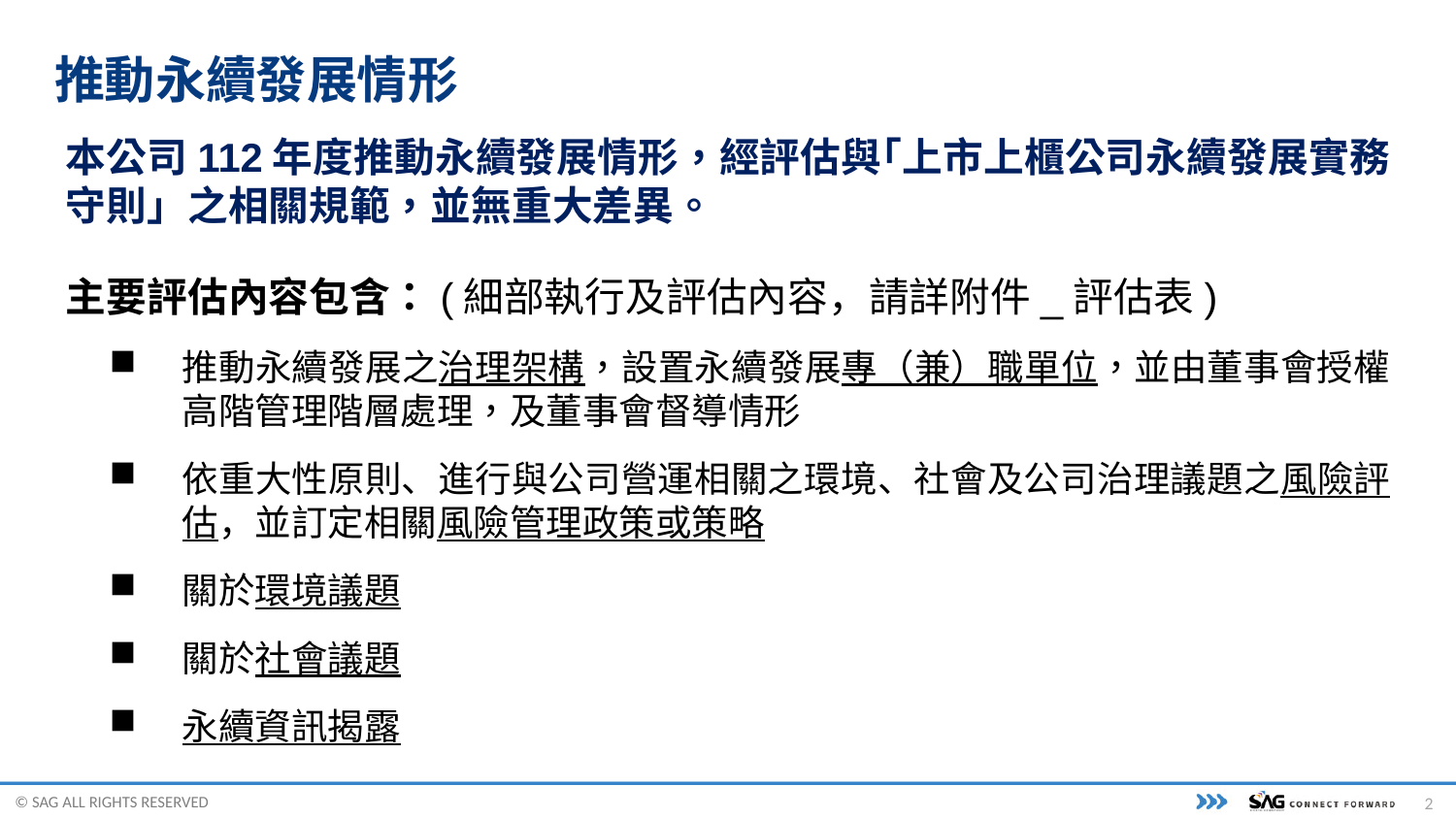

# 推動永續發展情形
本公司112年度推動永續發展情形，經評估與｢上市上櫃公司永續發展實務守則」之相關規範，並無重大差異。
主要評估內容包含：(細部執行及評估內容，請詳附件_評估表)
推動永續發展之治理架構，設置永續發展專（兼）職單位，並由董事會授權高階管理階層處理，及董事會督導情形
依重大性原則、進行與公司營運相關之環境、社會及公司治理議題之風險評估，並訂定相關風險管理政策或策略
關於環境議題
關於社會議題
永續資訊揭露